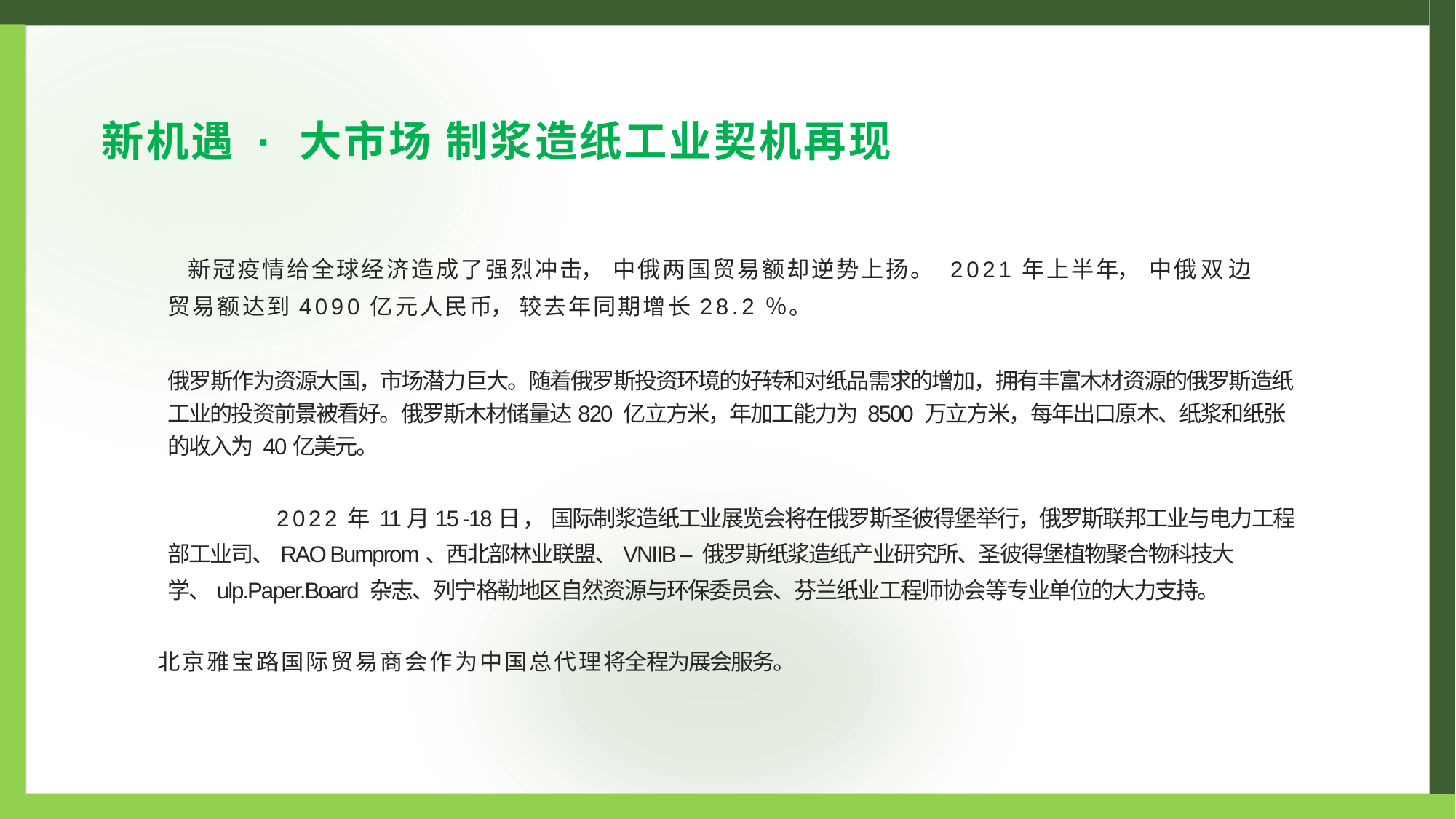

新机遇 · 大市场 制浆造纸工业契机再现

	新 冠 疫 情 给 全 球 经 济 造 成 了 强 烈 冲 击，   中 俄 两 国 贸 易 额 却 逆 势 上 扬 。   2 0 2 1 年 上 半 年，   中 俄 双 边
贸 易 额 达 到 4 0 9 0 亿 元 人 民 币，  较 去 年 同 期 增 长 2 8 . 2 ％ 。

俄罗斯作为资源大国，市场潜力巨大。随着俄罗斯投资环境的好转和对纸品需求的增加，拥有丰富木材资源的俄罗斯造纸工业的投资前景被看好。俄罗斯木材储量达820 亿立方米，年加工能力为 8500 万立方米，每年出口原木、纸浆和纸张的收入为 40亿美元。

		2 0 2 2 年 11月15 -18日 ，  国际制浆造纸工业展览会将在俄罗斯圣彼得堡举行，俄罗斯联邦工业与电力工程部工业司、RAO Bumprom、西北部林业联盟、VNIIB – 俄罗斯纸浆造纸产业研究所、圣彼得堡植物聚合物科技大学、ulp.Paper.Board 杂志、列宁格勒地区自然资源与环保委员会、芬兰纸业工程师协会等专业单位的大力支持。

北 京 雅 宝 路 国 际 贸 易 商 会 作 为 中 国 总 代 理 将全程为展会服务。